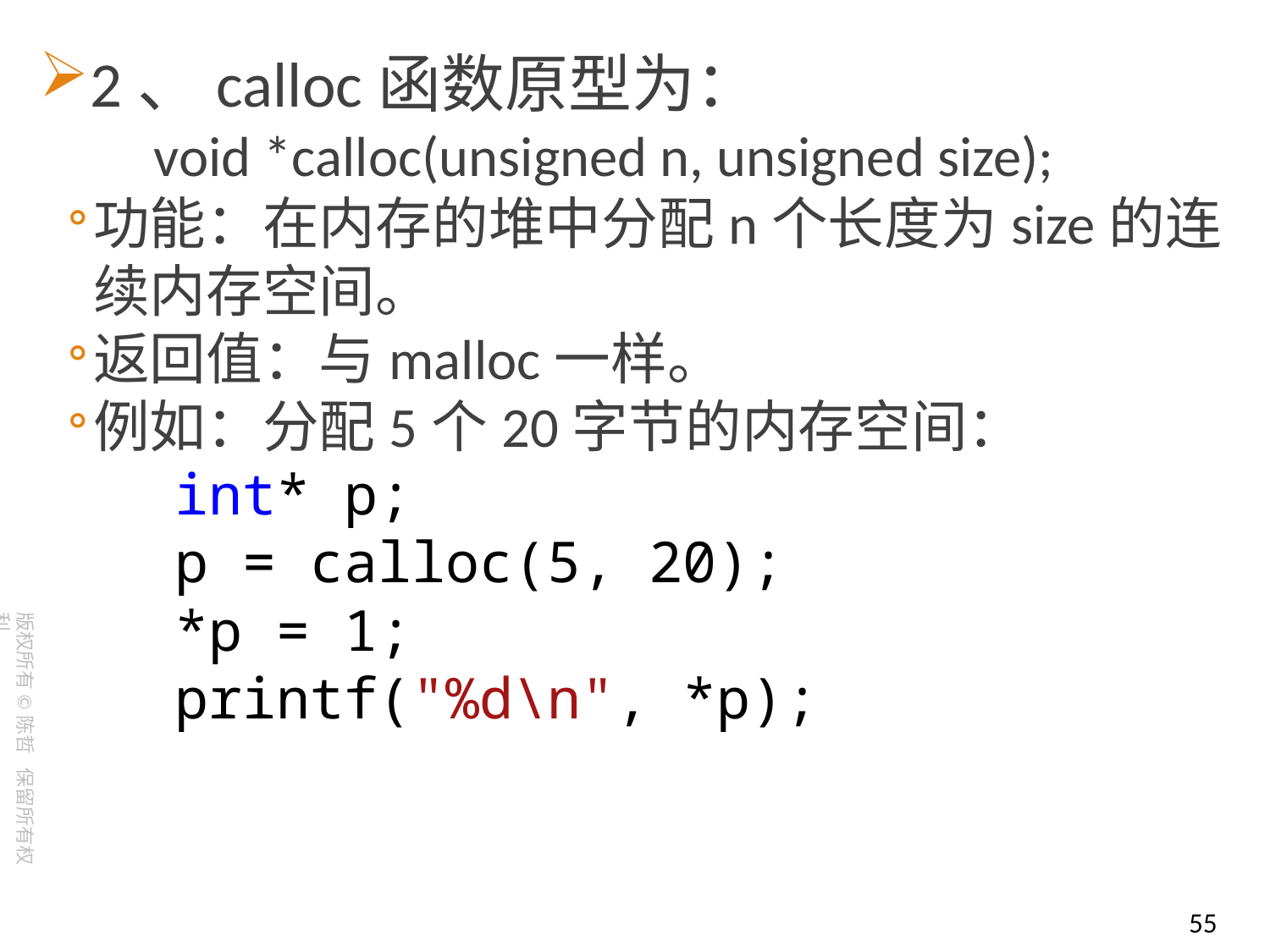

2、calloc函数原型为：
         void *calloc(unsigned n, unsigned size);
功能：在内存的堆中分配n个长度为size的连续内存空间。
返回值：与malloc一样。
例如：分配5个20字节的内存空间：
    int* p;
    p = calloc(5, 20);
    *p = 1;
    printf("%d\n", *p);
55